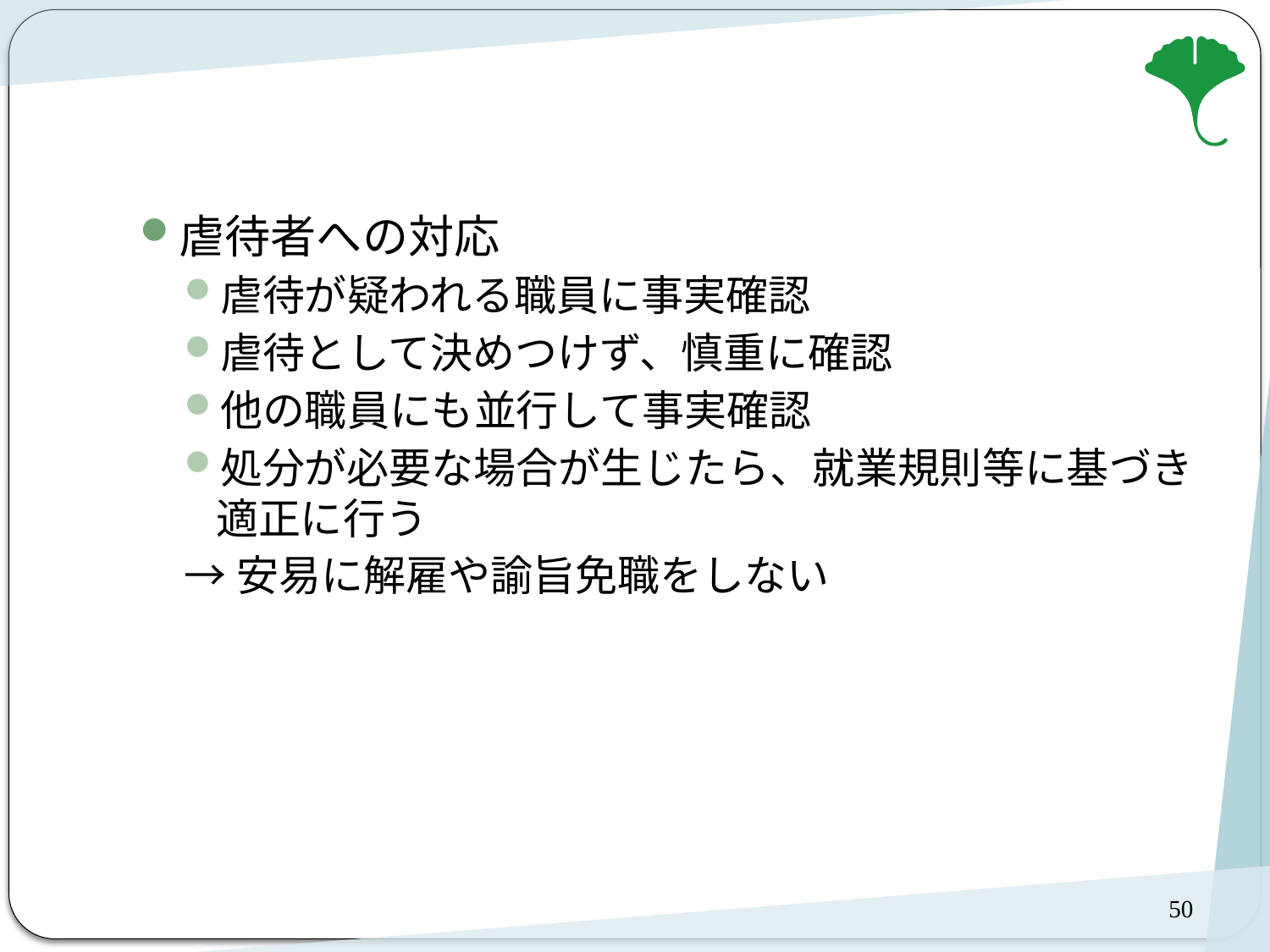

#
虐待者への対応
虐待が疑われる職員に事実確認
虐待として決めつけず、慎重に確認
他の職員にも並行して事実確認
処分が必要な場合が生じたら、就業規則等に基づき適正に行う
→安易に解雇や諭旨免職をしない
50